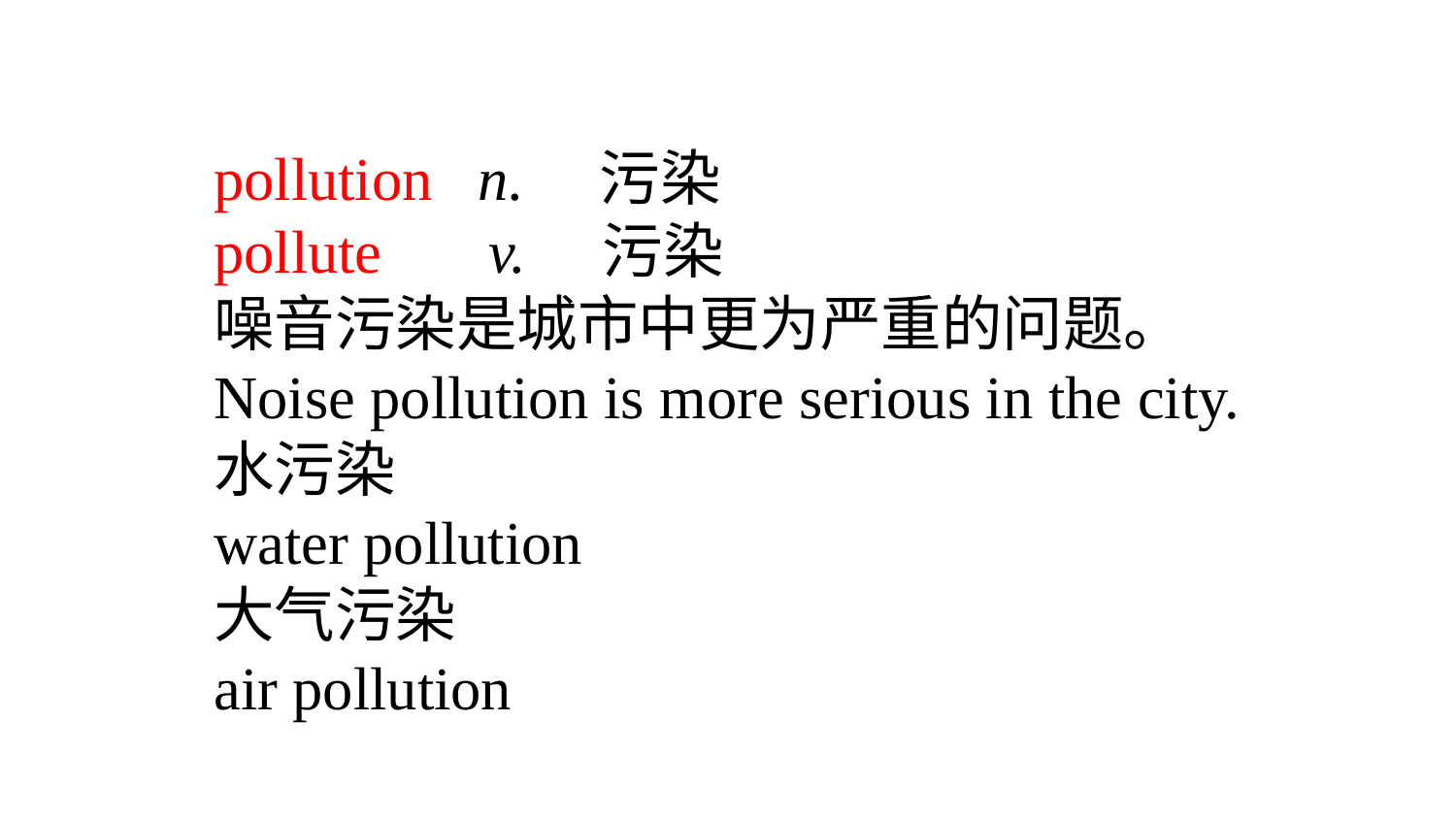

pollution   n.    污染
pollute       v.    污染
噪音污染是城市中更为严重的问题。
Noise pollution is more serious in the city.
水污染
water pollution
大气污染
air pollution